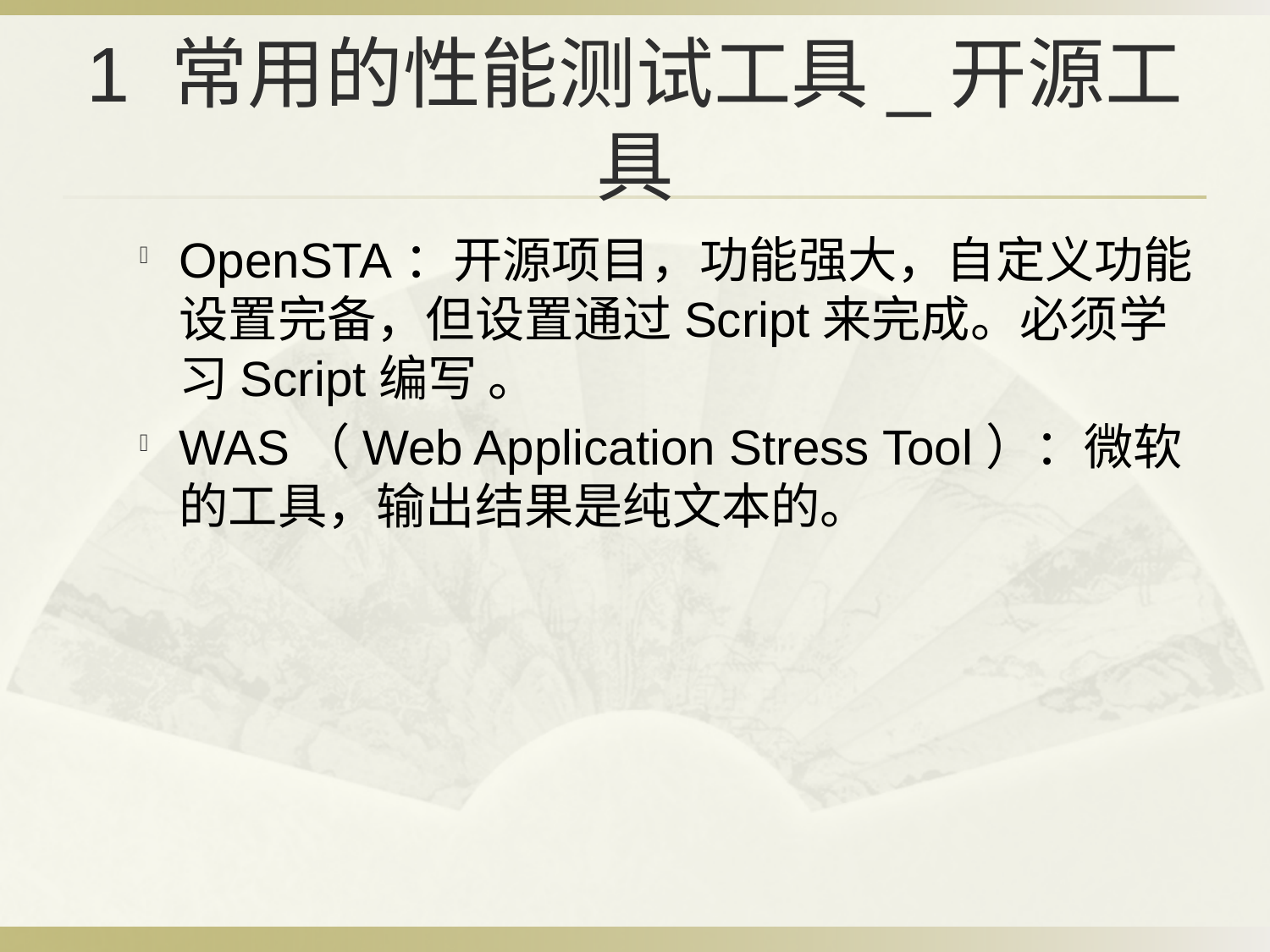

# 1 常用的性能测试工具_开源工具
OpenSTA：开源项目，功能强大，自定义功能设置完备，但设置通过Script来完成。必须学习Script编写 。
WAS（Web Application Stress Tool）：微软的工具，输出结果是纯文本的。